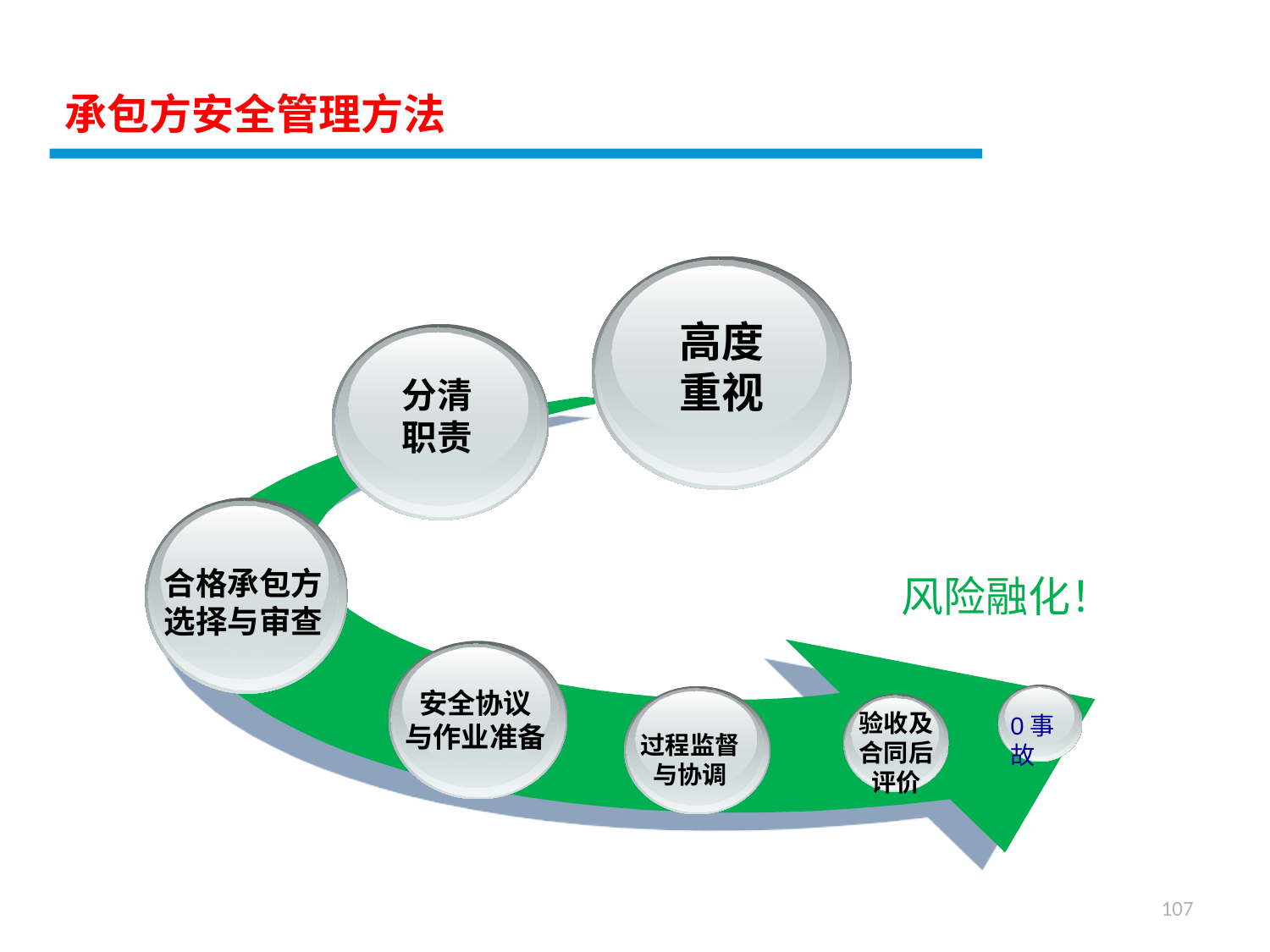

承包方安全管理方法

高度
重视

分清
职责

合格承包方选择与审查
风险融化！

安全协议
与作业准备

验收及合同后评价
0事故
过程监督
与协调
107